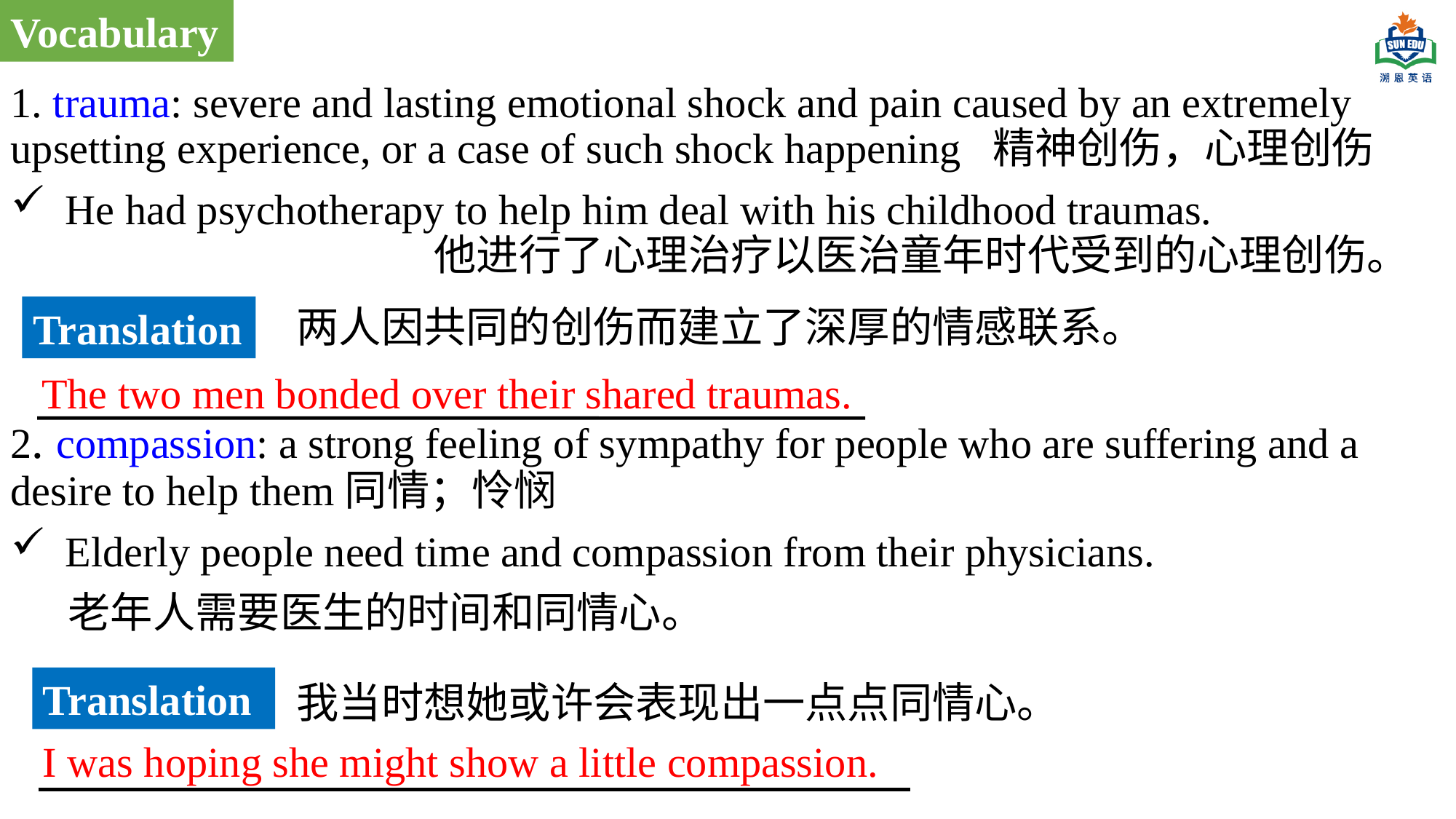

Vocabulary
1. trauma: severe and lasting emotional shock and pain caused by an extremely upsetting experience, or a case of such shock happening  精神创伤，心理创伤
He had psychotherapy to help him deal with his childhood traumas.                                                       他进行了心理治疗以医治童年时代受到的心理创伤。

2. compassion: a strong feeling of sympathy for people who are suffering and a desire to help them同情；怜悯
Elderly people need time and compassion from their physicians.
     老年人需要医生的时间和同情心。
两人因共同的创伤而建立了深厚的情感联系。
Translation
The two men bonded over their shared traumas.
Translation
我当时想她或许会表现出一点点同情心。
I was hoping she might show a little compassion.